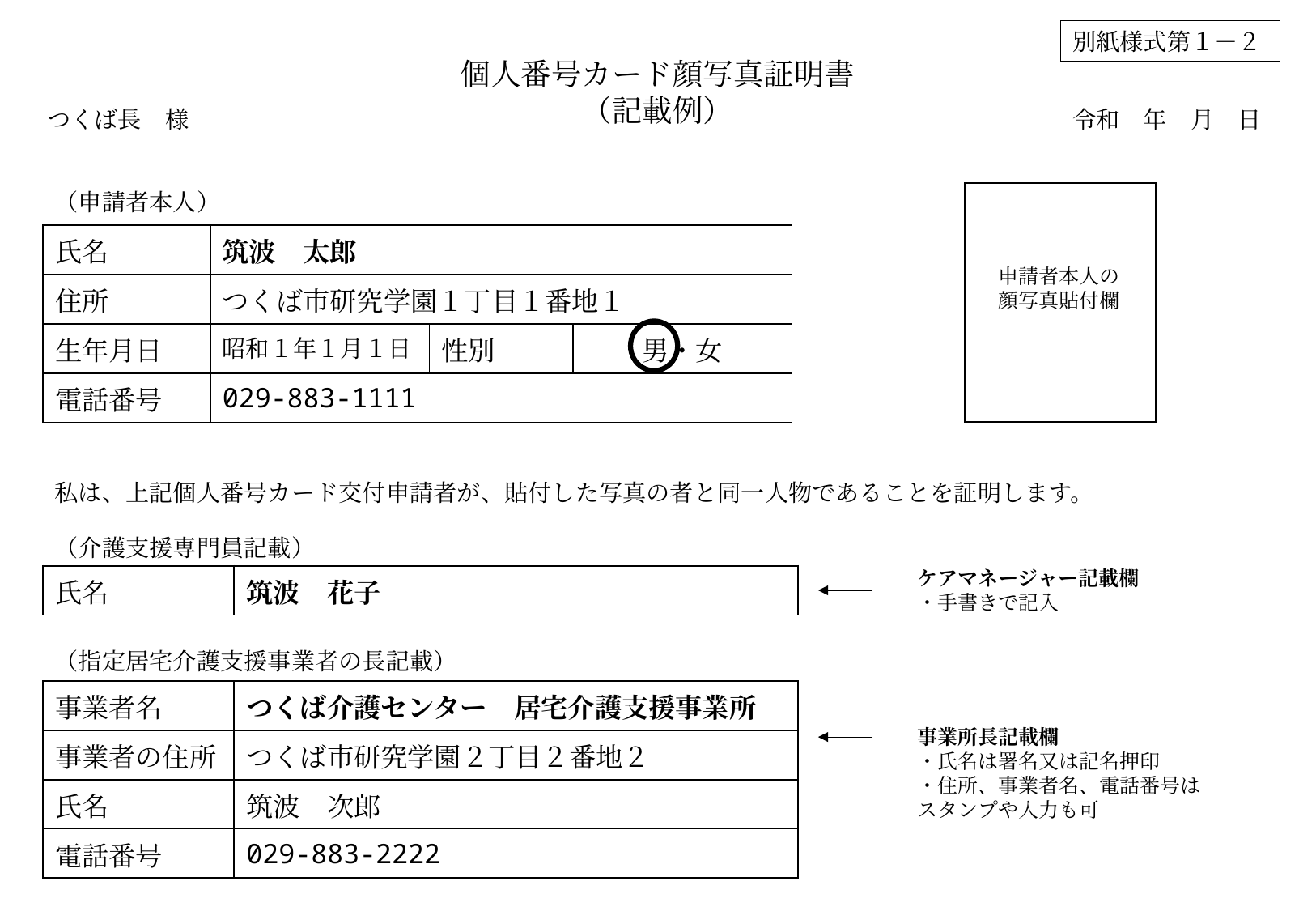

別紙様式第１－２
個人番号カード顔写真証明書（記載例）
つくば長　様
令和　年　月　日
（申請者本人）

| 氏名 | 筑波　太郎 |  |  |
| --- | --- | --- | --- |
| 住所 | つくば市研究学園１丁目１番地１ |  |  |
| 生年月日 | 昭和１年１月１日 | 性別 | 男・女 |
| 電話番号 | 029-883-1111 |  |  |
申請者本人の
顔写真貼付欄

私は、上記個人番号カード交付申請者が、貼付した写真の者と同一人物であることを証明します。
（介護支援専門員記載）
ケアマネージャー記載欄
・手書きで記入
| 氏名 | 筑波　花子 |
| --- | --- |
（指定居宅介護支援事業者の長記載）
| 事業者名 | つくば介護センター　居宅介護支援事業所 |
| --- | --- |
| 事業者の住所 | つくば市研究学園２丁目２番地２ |
| 氏名 | 筑波　次郎 |
| 電話番号 | 029-883-2222 |
事業所長記載欄
・氏名は署名又は記名押印
・住所、事業者名、電話番号はスタンプや入力も可